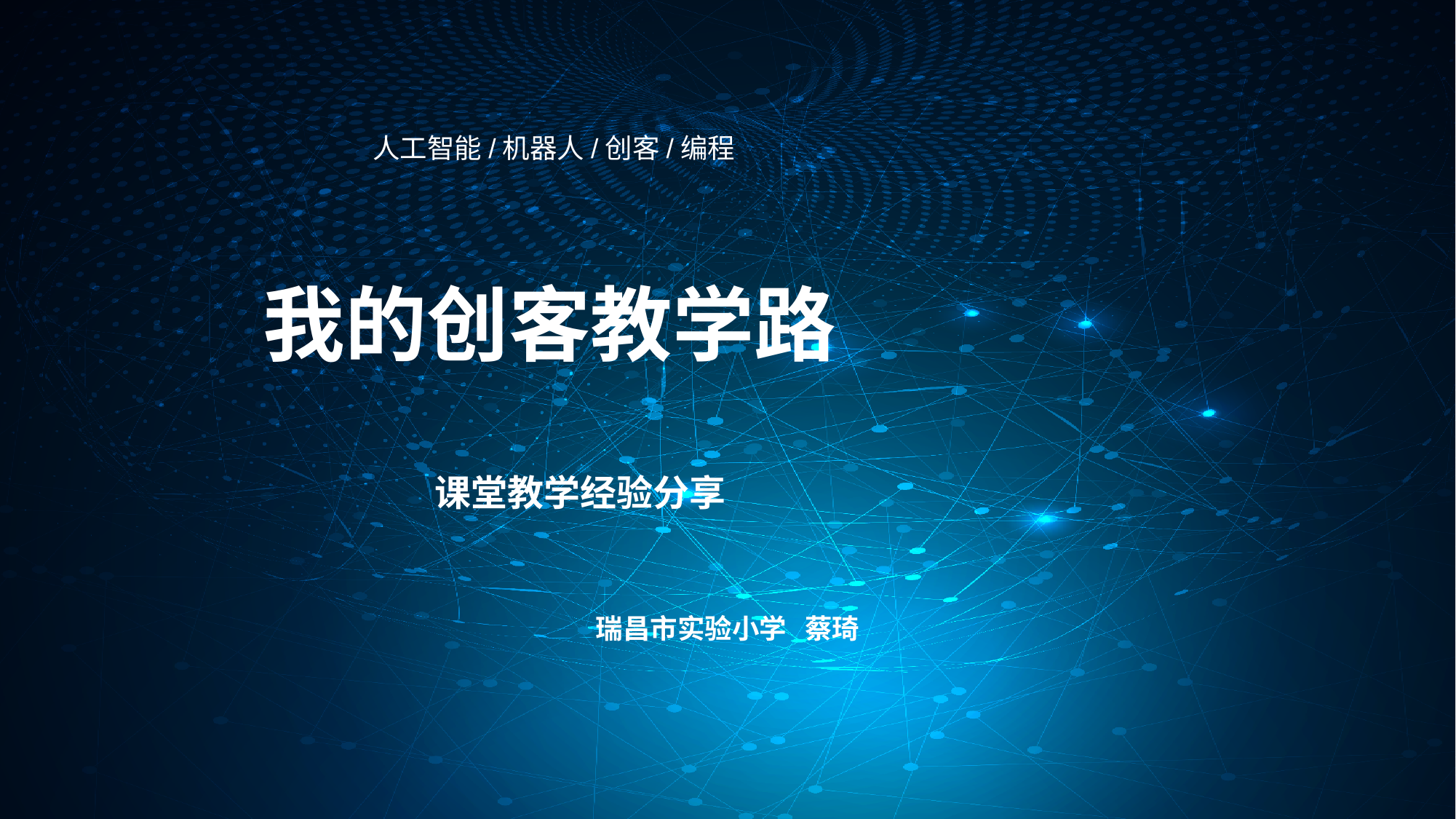

人工智能/机器人/创客/编程
我的创客教学路
课堂教学经验分享
瑞昌市实验小学   蔡琦